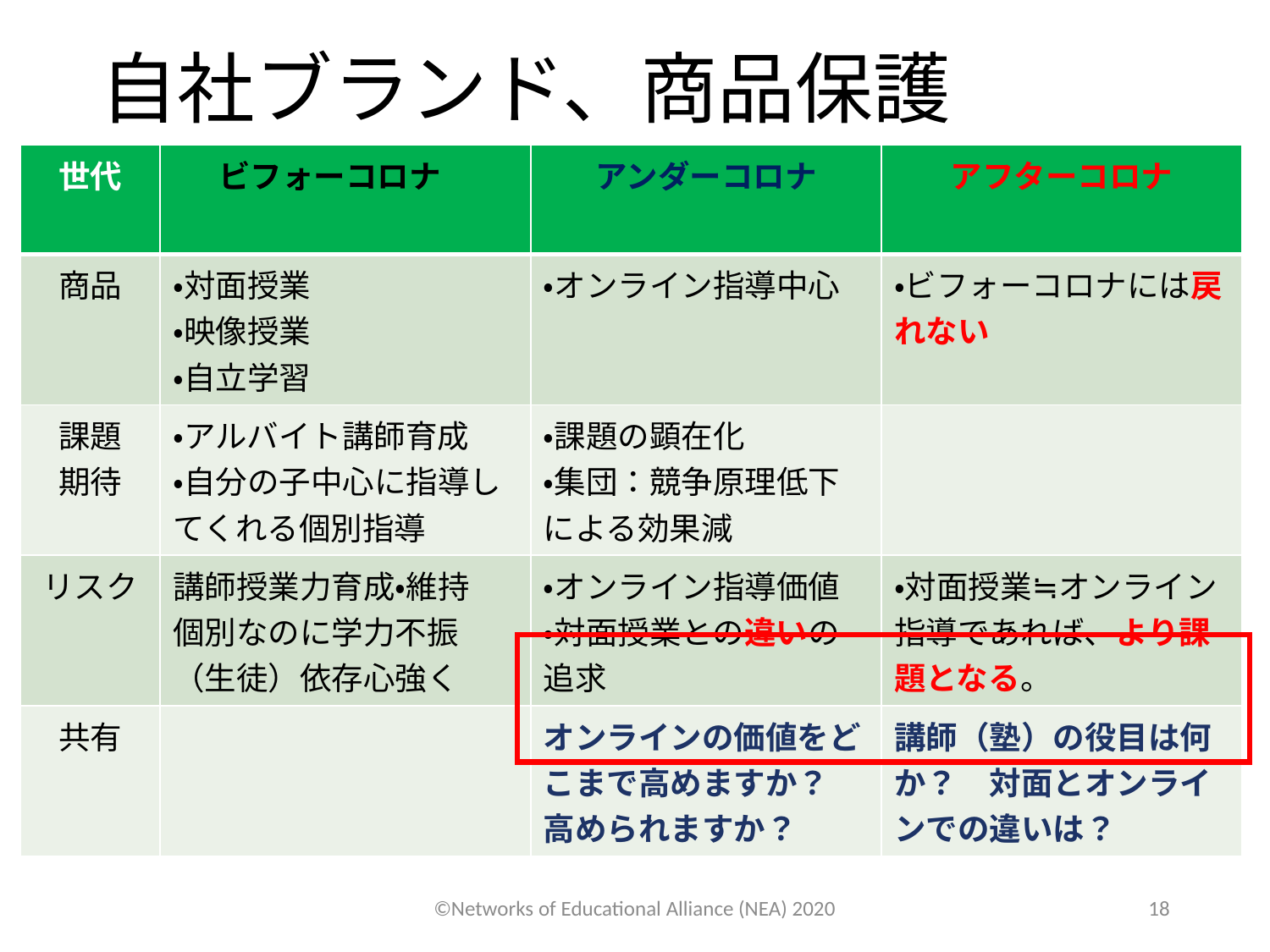

# 自社ブランド、商品保護
| 世代 | ビフォーコロナ | アンダーコロナ | アフターコロナ |
| --- | --- | --- | --- |
| 商品 | ・対面授業 ・映像授業 ・自立学習 | ・オンライン指導中心 | ・ビフォーコロナには戻れない |
| 課題 期待 | ・アルバイト講師育成 ・自分の子中心に指導してくれる個別指導 | ・課題の顕在化 ・集団：競争原理低下による効果減 |  |
| リスク | 講師授業力育成・維持 個別なのに学力不振 （生徒）依存心強く | ・オンライン指導価値 ・対面授業との違いの追求 | ・対面授業≒オンライン指導であれば、より課題となる。 |
| 共有 |  | オンラインの価値をどこまで高めますか？　高められますか？ | 講師（塾）の役目は何か？　対面とオンラインでの違いは？ |

©Networks of Educational Alliance (NEA) 2020
18